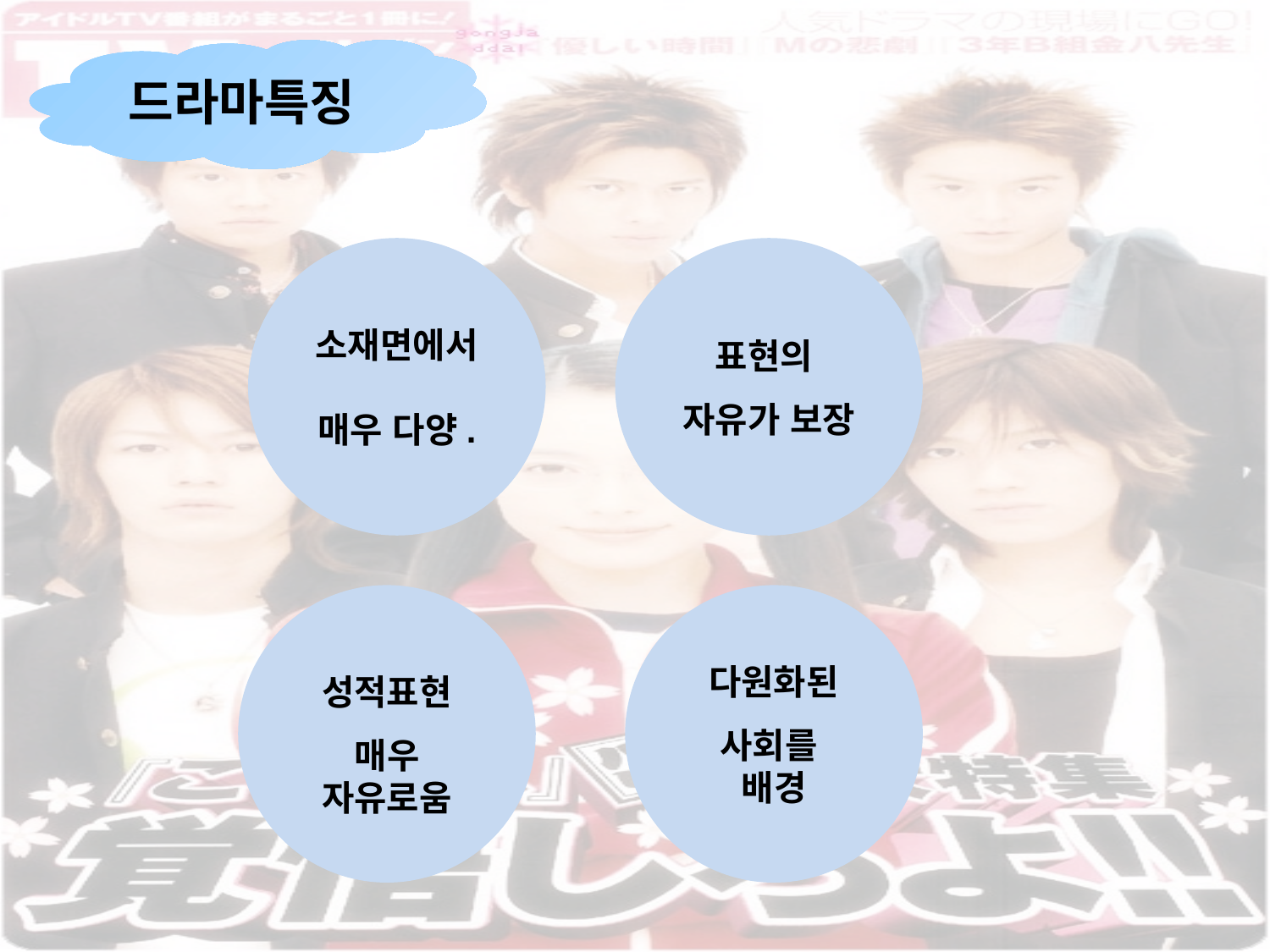

드라마특징
소재면에서
매우 다양.
표현의
자유가 보장
성적표현 매우
자유로움
다원화된
사회를
배경